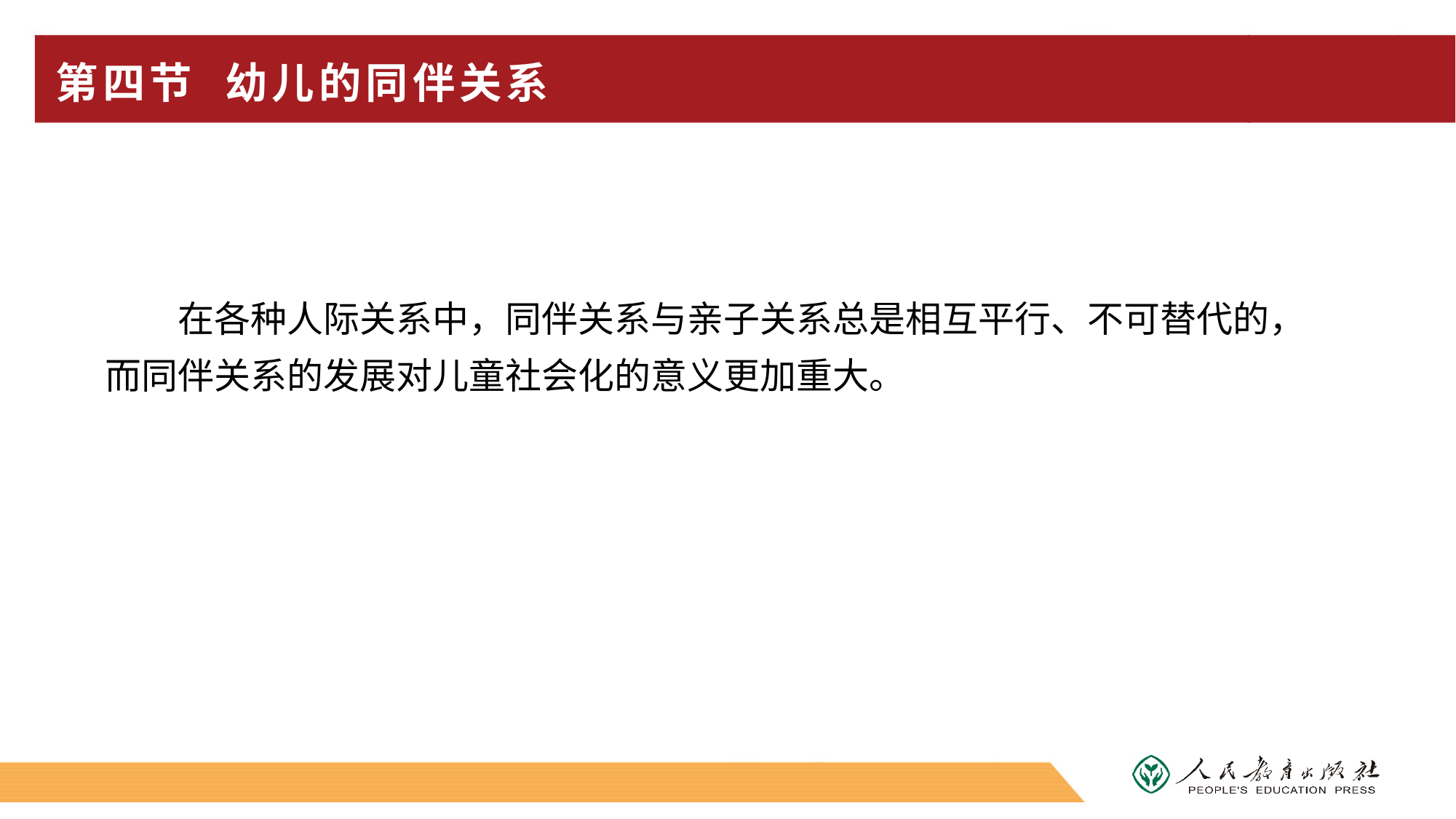

# 第四节  幼儿的同伴关系

在各种人际关系中，同伴关系与亲子关系总是相互平行、不可替代的，而同伴关系的发展对儿童社会化的意义更加重大。